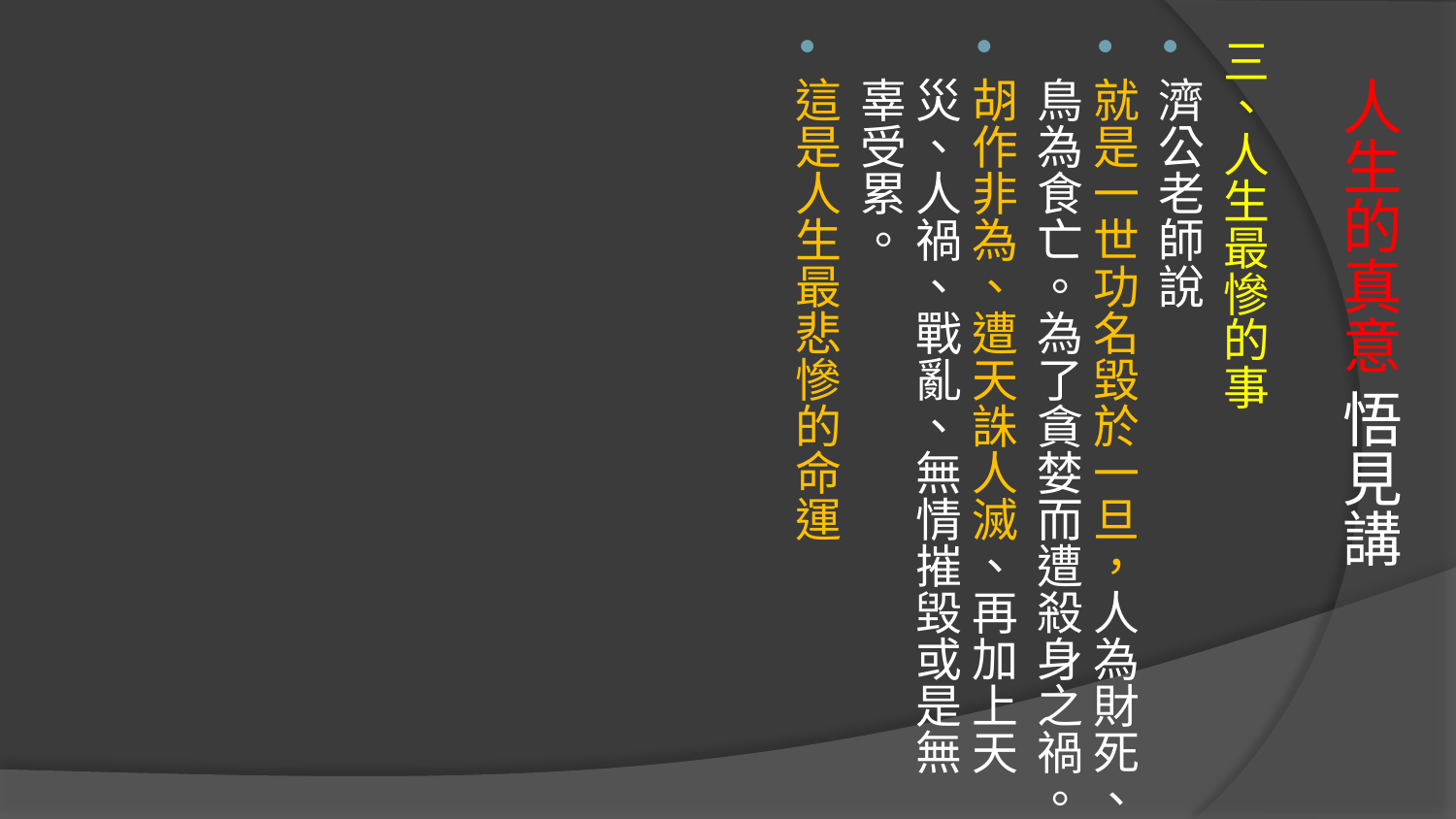

三、人生最慘的事
濟公老師說
就是一世功名毀於一旦，人為財死、鳥為食亡。為了貪婪而遭殺身之禍。
胡作非為、遭天誅人滅、再加上天災、人禍、戰亂、無情摧毀或是無辜受累。
這是人生最悲慘的命運

# 人生的真意 悟見講